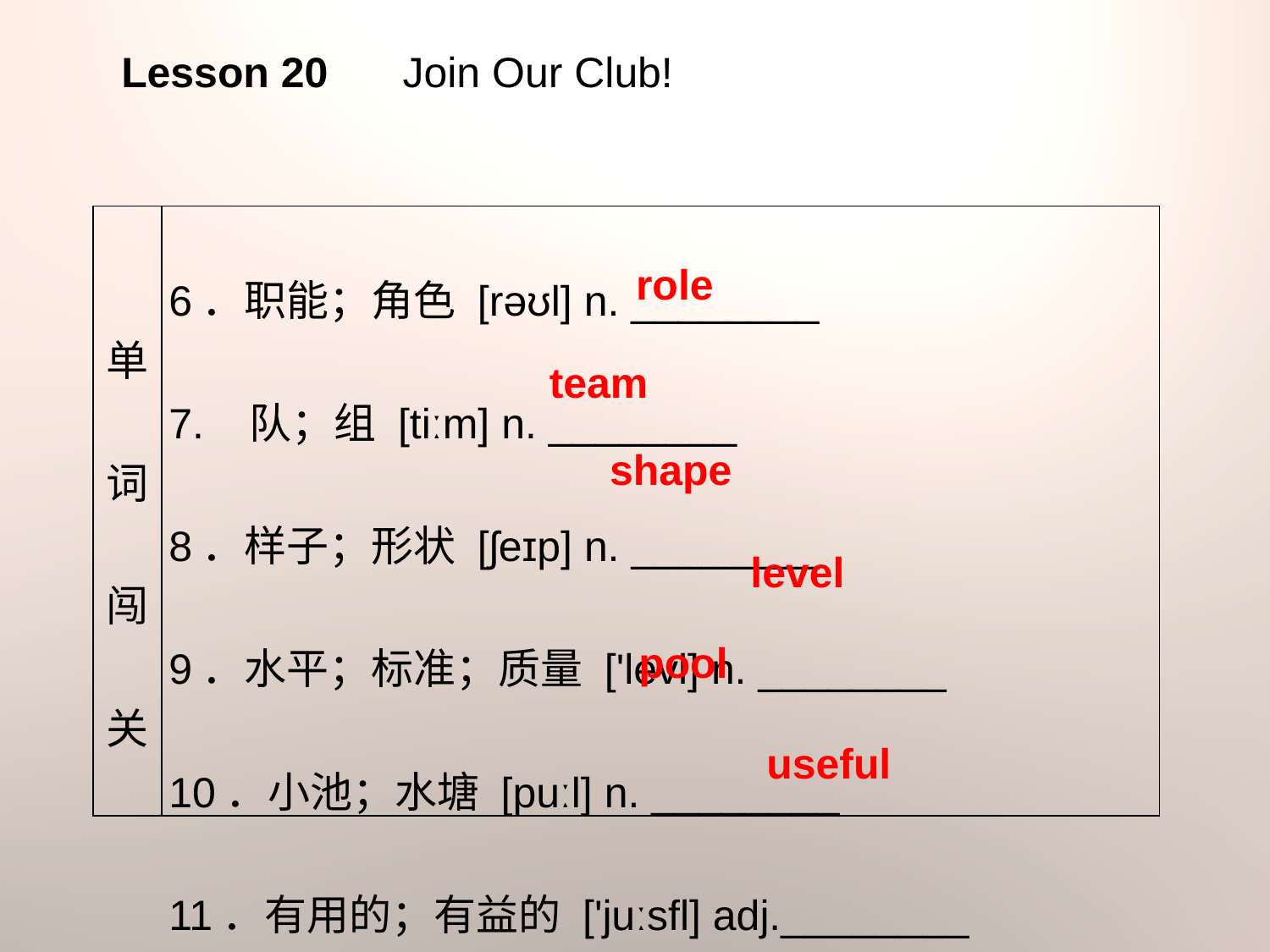

Lesson 20 　Join Our Club!
| 单词闯关 | 6．职能；角色 [rəʊl] n. \_\_\_\_\_\_\_\_ 7. 队；组 [tiːm] n. \_\_\_\_\_\_\_\_ 8．样子；形状 [ʃeɪp] n. \_\_\_\_\_\_\_\_ 9．水平；标准；质量 ['levl] n. \_\_\_\_\_\_\_\_ 10．小池；水塘 [puːl] n. \_\_\_\_\_\_\_\_ 11．有用的；有益的 ['juːsfl] adj.\_\_\_\_\_\_\_\_ |
| --- | --- |
role
team
shape
level
pool
useful